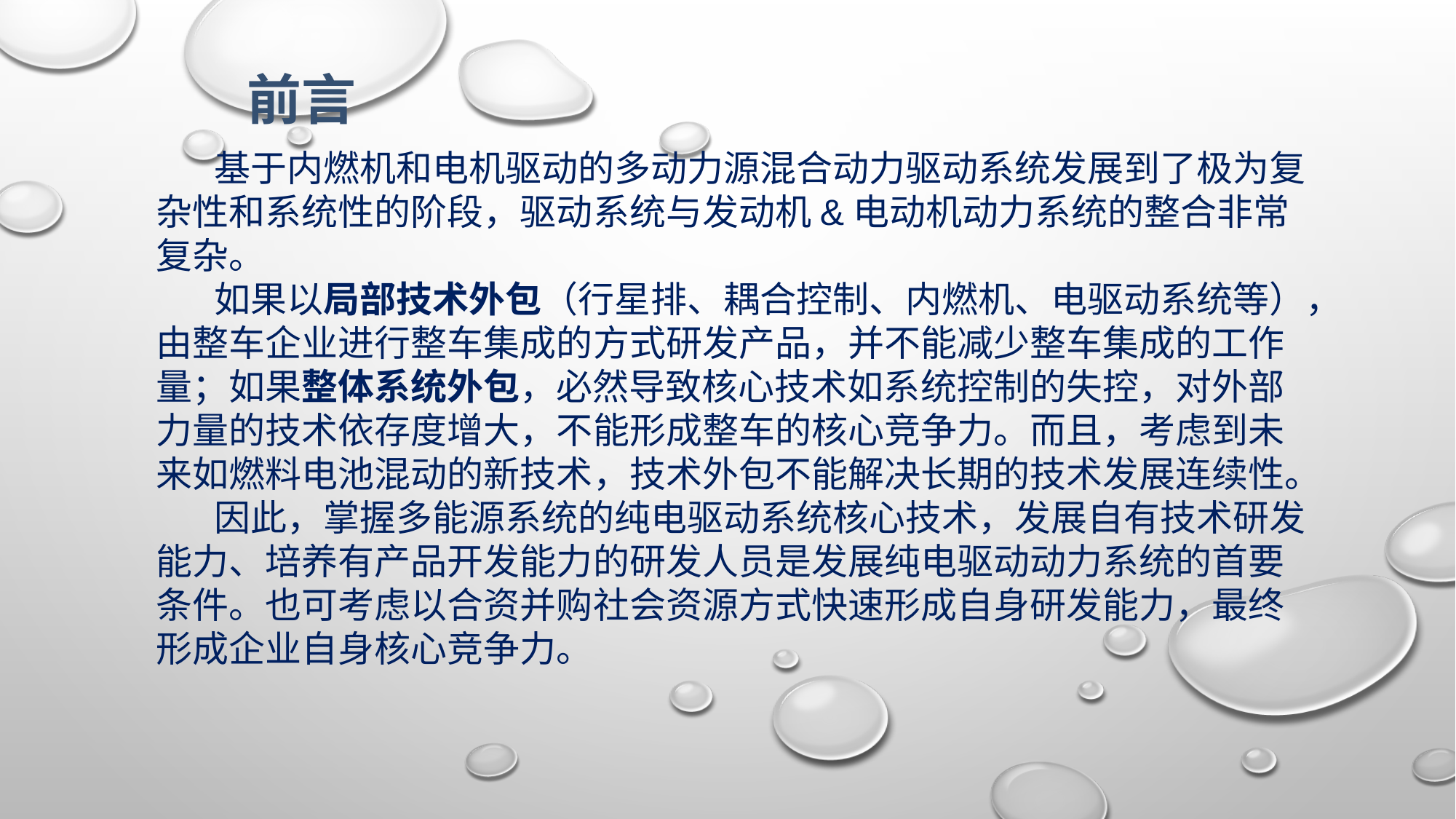

前言
      基于内燃机和电机驱动的多动力源混合动力驱动系统发展到了极为复杂性和系统性的阶段，驱动系统与发动机&电动机动力系统的整合非常复杂。
      如果以局部技术外包（行星排、耦合控制、内燃机、电驱动系统等），由整车企业进行整车集成的方式研发产品，并不能减少整车集成的工作量；如果整体系统外包，必然导致核心技术如系统控制的失控，对外部力量的技术依存度增大，不能形成整车的核心竞争力。而且，考虑到未来如燃料电池混动的新技术，技术外包不能解决长期的技术发展连续性。
      因此，掌握多能源系统的纯电驱动系统核心技术，发展自有技术研发能力、培养有产品开发能力的研发人员是发展纯电驱动动力系统的首要条件。也可考虑以合资并购社会资源方式快速形成自身研发能力，最终形成企业自身核心竞争力。